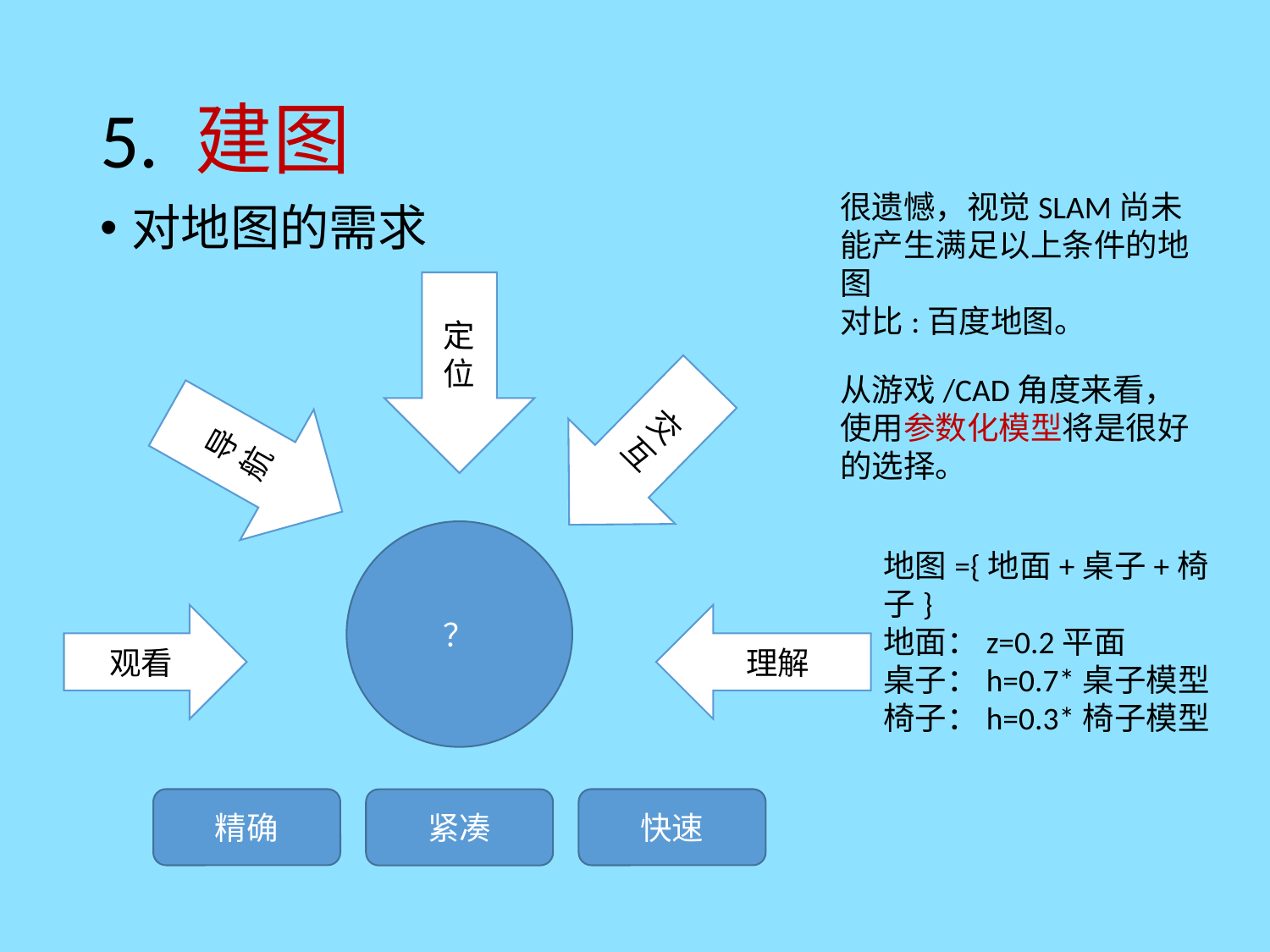

# 5. 建图
很遗憾，视觉SLAM尚未能产生满足以上条件的地图
对比:百度地图。

对地图的需求
定位
交互
导航
从游戏/CAD角度来看，使用参数化模型将是很好的选择。
？
地图={地面+桌子+椅子}
地面：z=0.2平面
桌子：h=0.7*桌子模型
椅子：h=0.3*椅子模型
观看
理解
精确
快速
紧凑